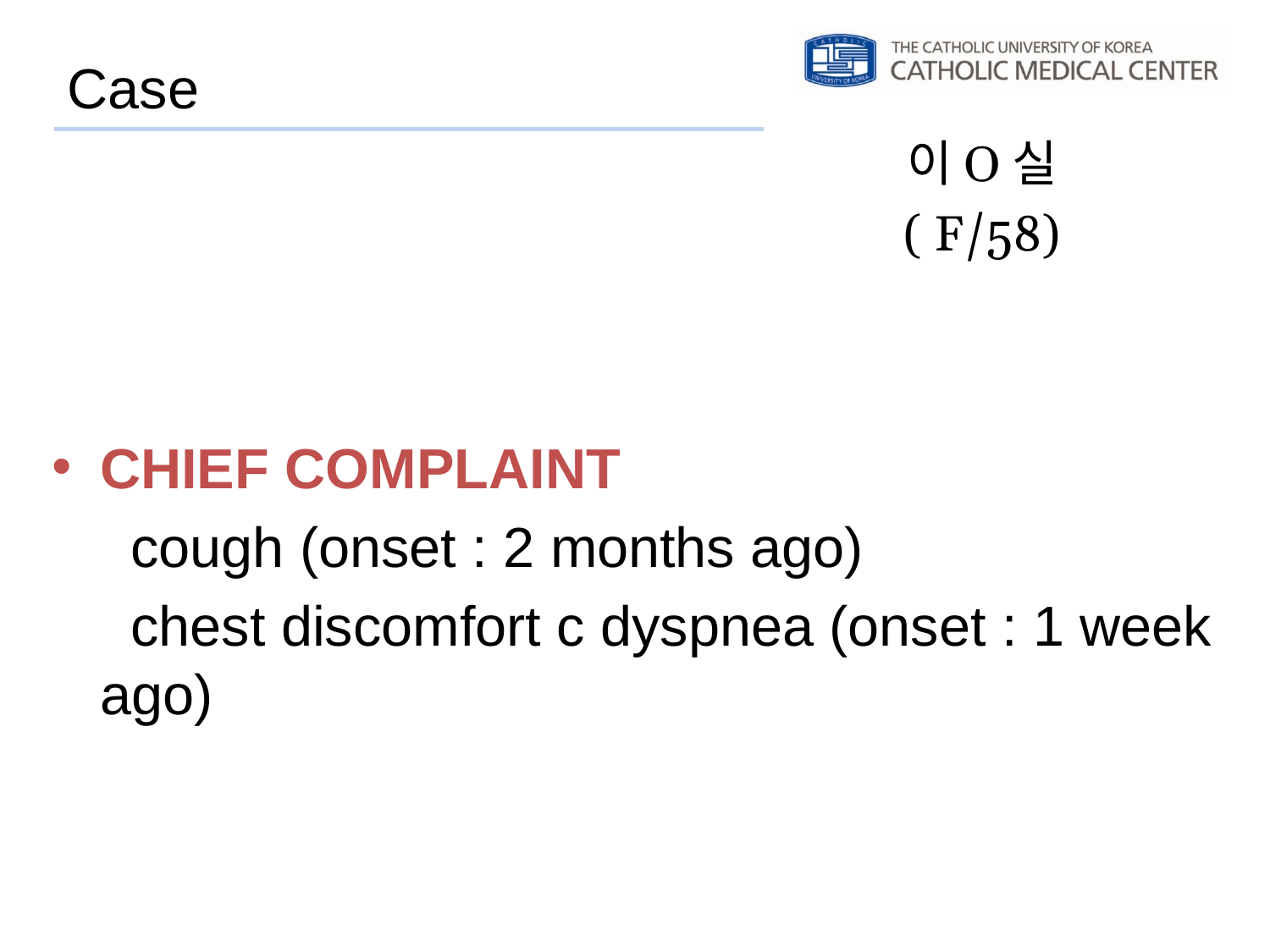

Case
이O실
( F/58)

CHIEF COMPLAINT
     cough (onset : 2 months ago)
     chest discomfort c dyspnea (onset : 1 week ago)